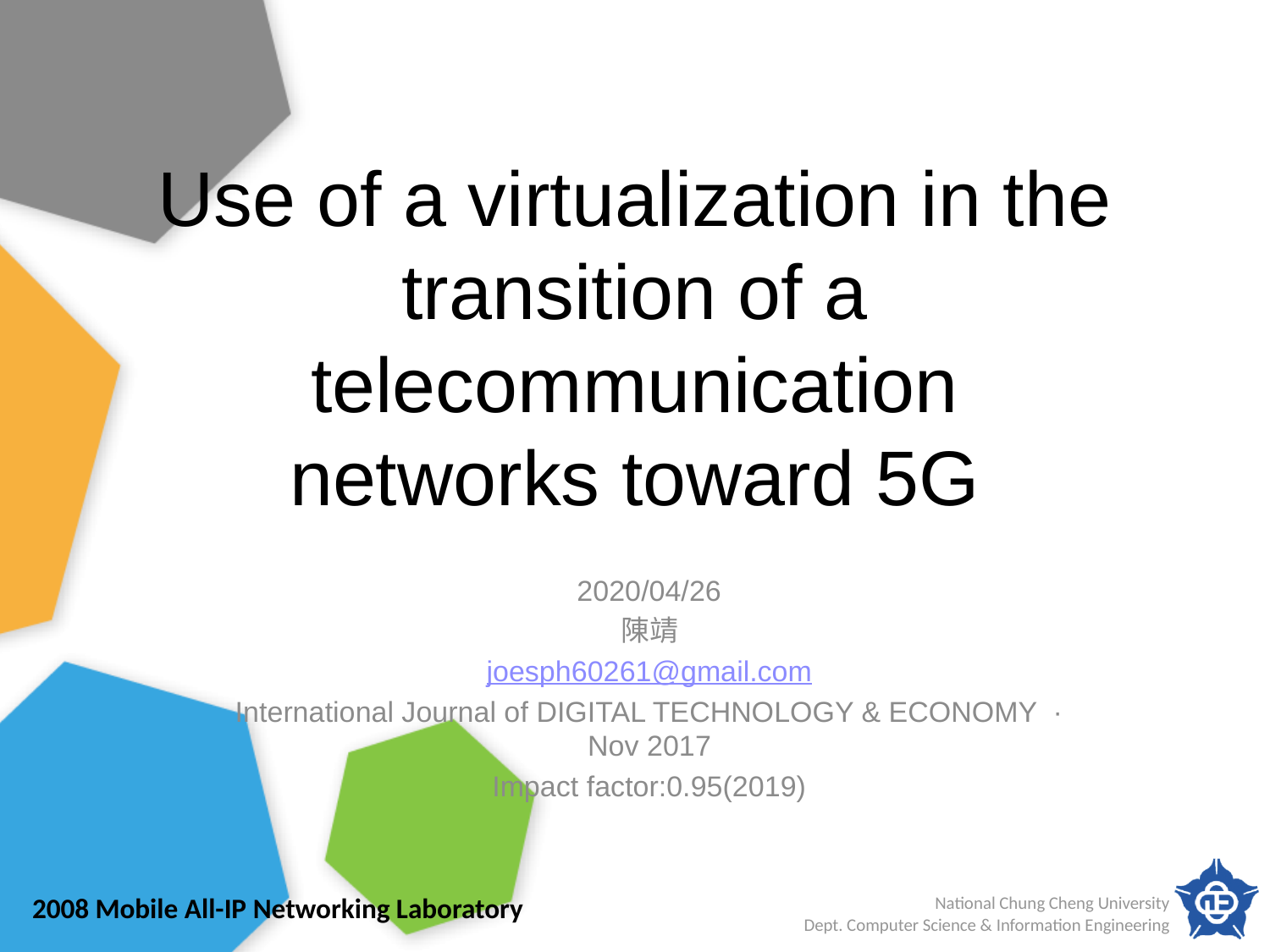

# Use of a virtualization in the transition of a telecommunication networks toward 5G
2020/04/26
陳靖
joesph60261@gmail.com
International Journal of DIGITAL TECHNOLOGY & ECONOMY  · Nov 2017
Impact factor:0.95(2019)